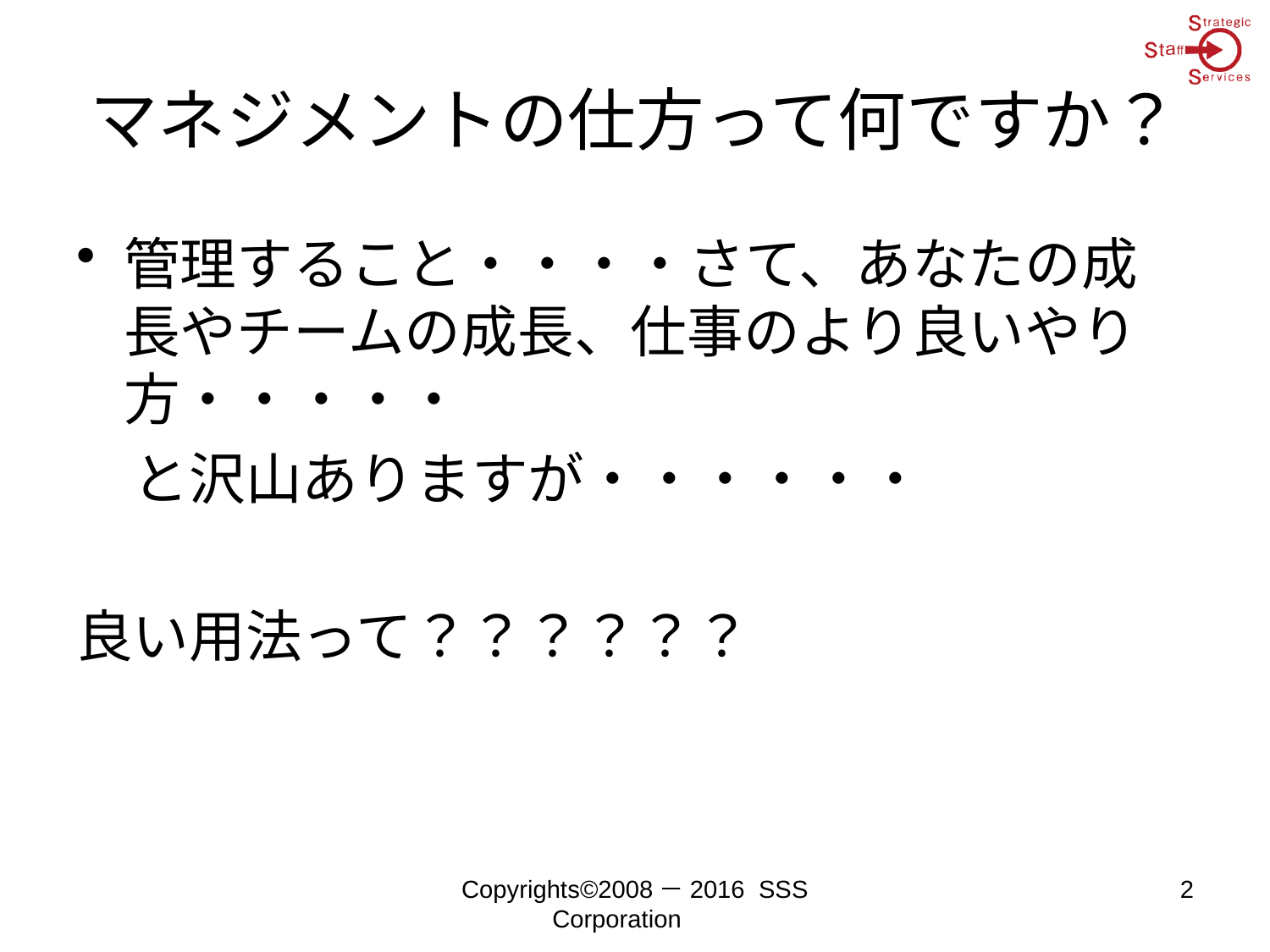

# マネジメントの仕方って何ですか？
管理すること・・・・さて、あなたの成長やチームの成長、仕事のより良いやり方・・・・・
　と沢山ありますが・・・・・・

良い用法って？？？？？？

Copyrights©2008－2016  SSS Corporation
2